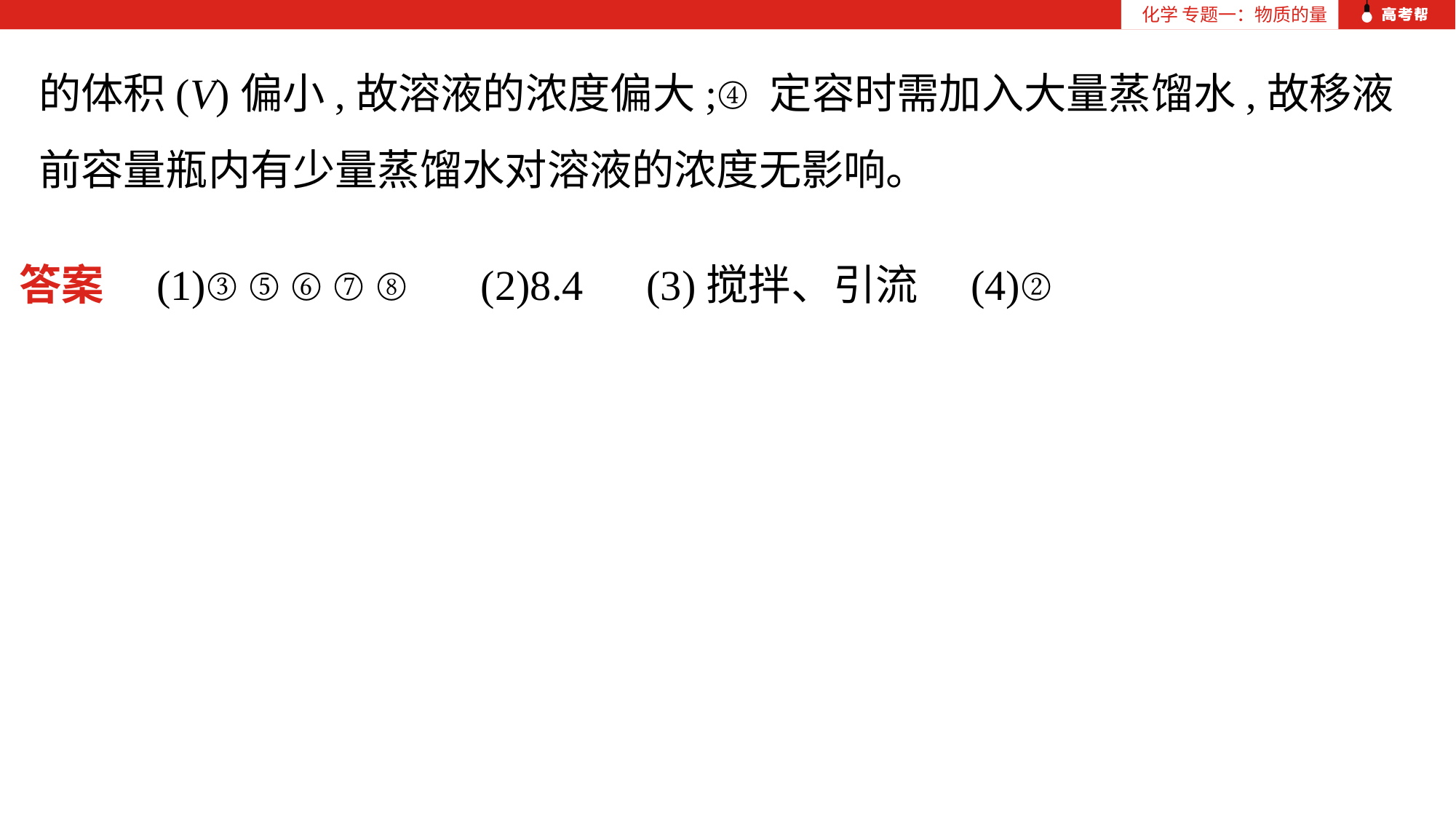

化学 专题一：物质的量

的体积(V)偏小,故溶液的浓度偏大;④定容时需加入大量蒸馏水,故移液前容量瓶内有少量蒸馏水对溶液的浓度无影响。
答案　(1)③⑤⑥⑦⑧　(2)8.4　(3)搅拌、引流　(4)②